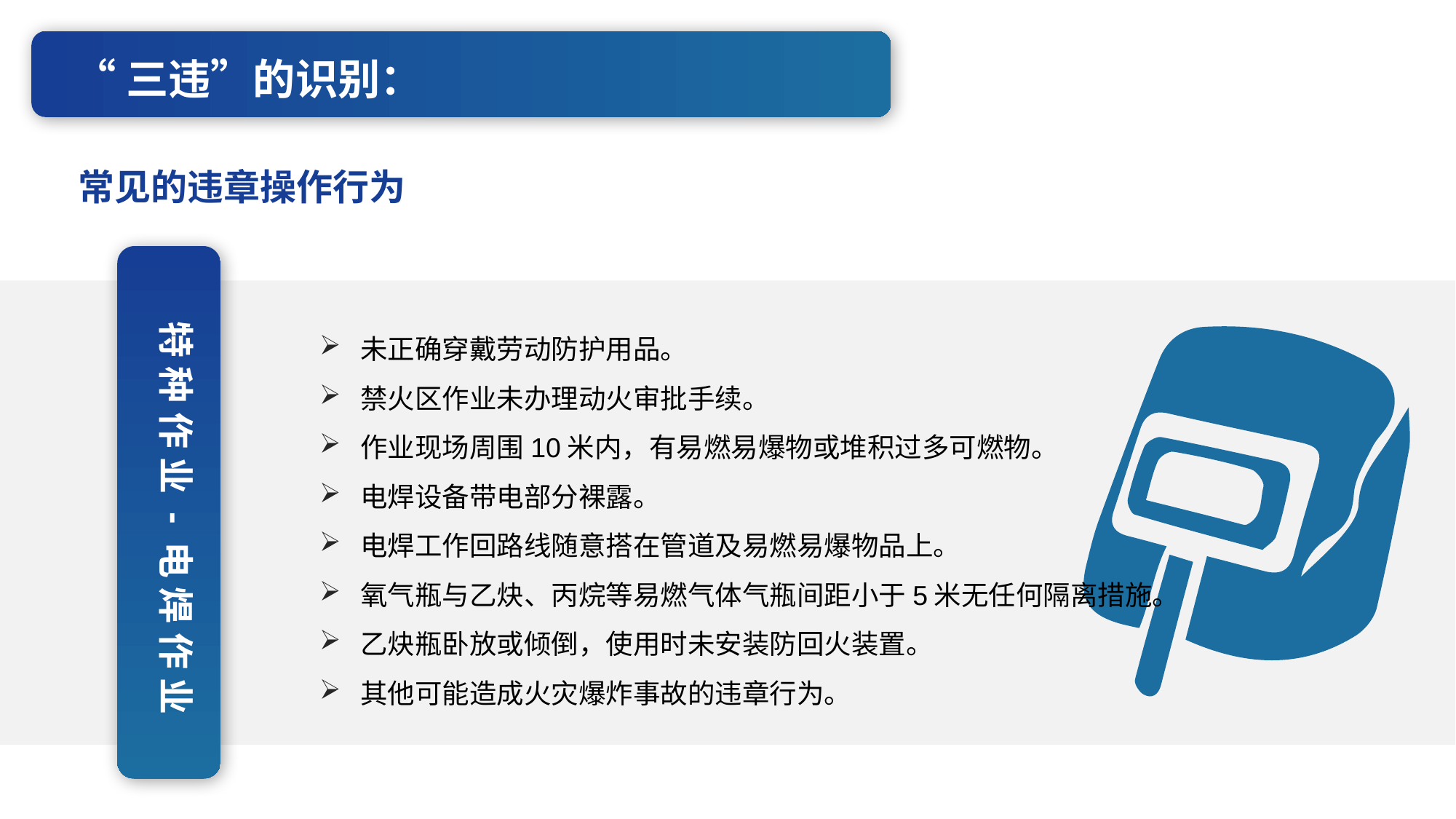

“三违”的识别：
常见的违章操作行为

特种作业-电焊作业
未正确穿戴劳动防护用品。
禁火区作业未办理动火审批手续。
作业现场周围10米内，有易燃易爆物或堆积过多可燃物。
电焊设备带电部分裸露。
电焊工作回路线随意搭在管道及易燃易爆物品上。
氧气瓶与乙炔、丙烷等易燃气体气瓶间距小于5米无任何隔离措施。
乙炔瓶卧放或倾倒，使用时未安装防回火装置。
其他可能造成火灾爆炸事故的违章行为。